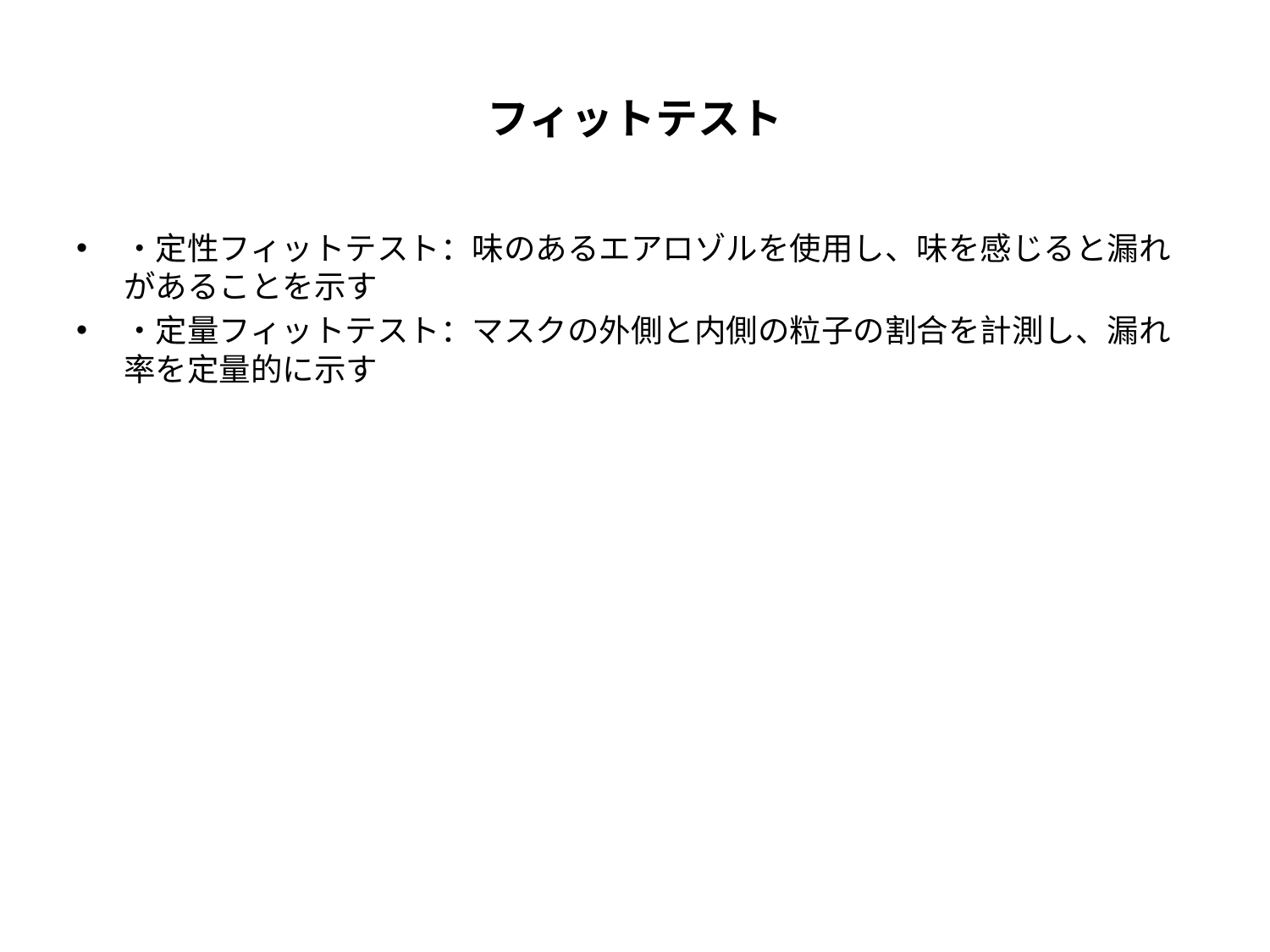

# フィットテスト
・定性フィットテスト：味のあるエアロゾルを使用し、味を感じると漏れがあることを示す
・定量フィットテスト：マスクの外側と内側の粒子の割合を計測し、漏れ率を定量的に示す